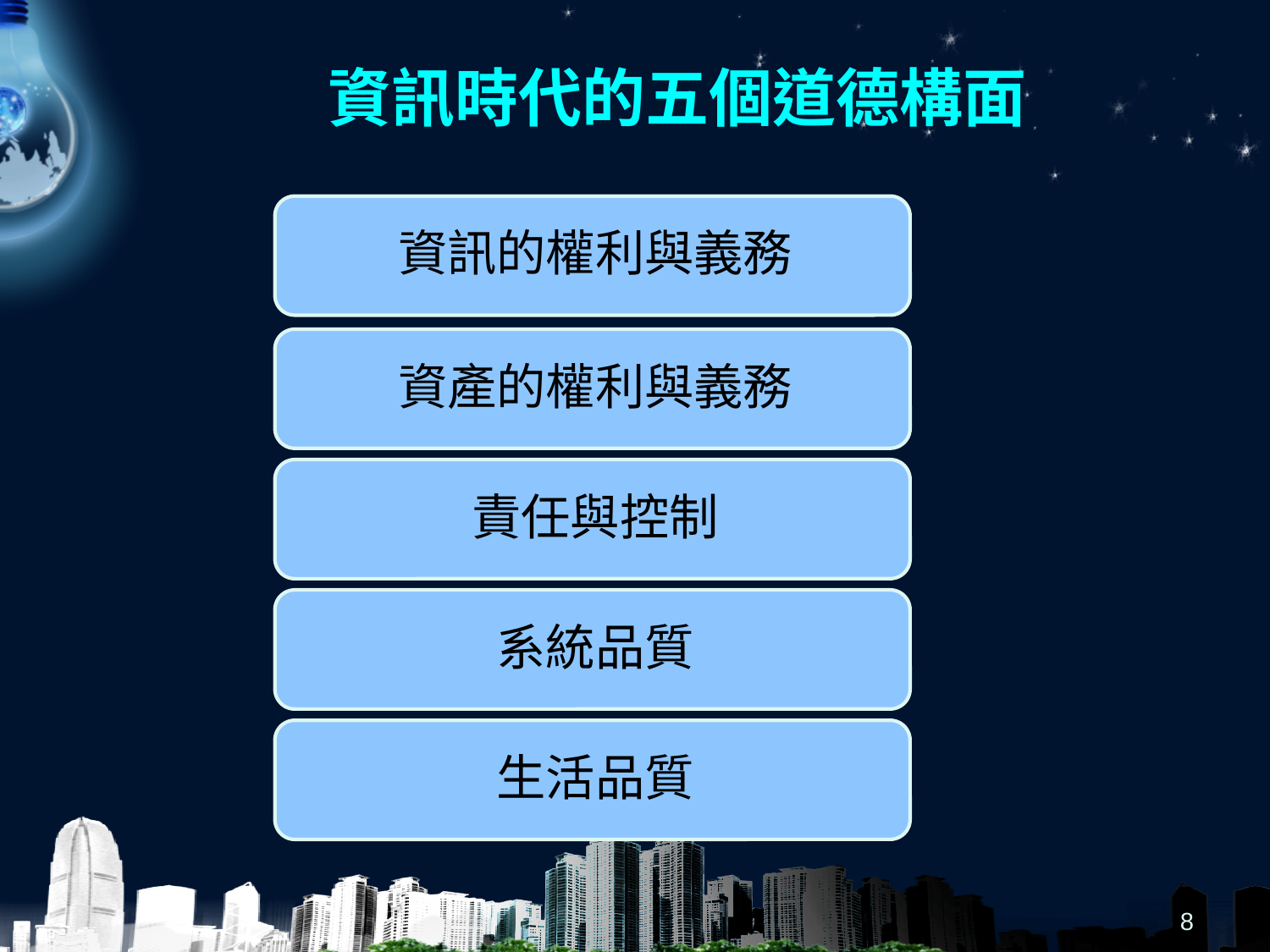

# 資訊時代的五個道德構面
資訊的權利與義務
資產的權利與義務
責任與控制
系統品質
生活品質
8